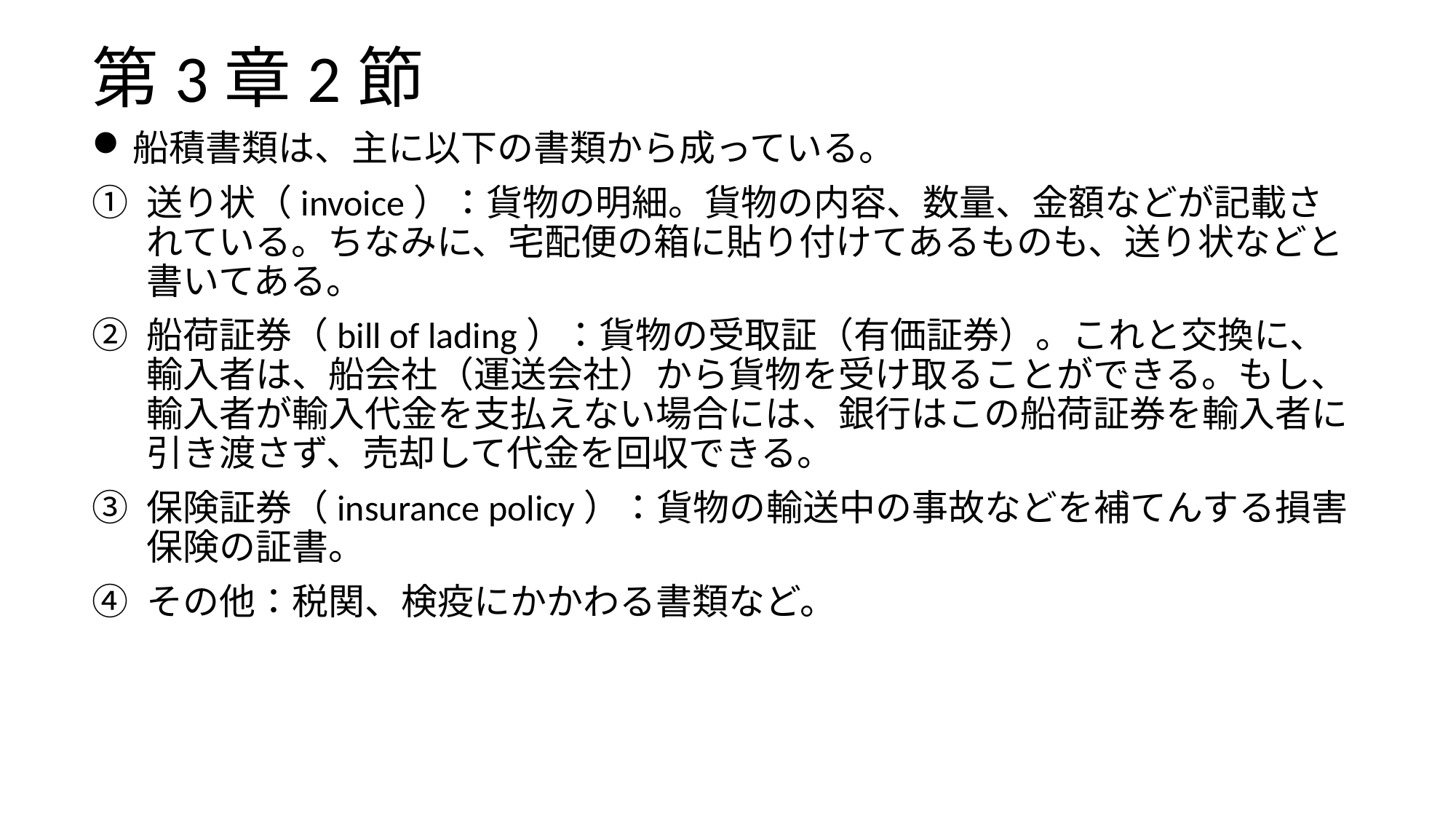

# 第3章2節
船積書類は、主に以下の書類から成っている。
送り状（invoice）：貨物の明細。貨物の内容、数量、金額などが記載されている。ちなみに、宅配便の箱に貼り付けてあるものも、送り状などと書いてある。
船荷証券（bill of lading）：貨物の受取証（有価証券）。これと交換に、輸入者は、船会社（運送会社）から貨物を受け取ることができる。もし、輸入者が輸入代金を支払えない場合には、銀行はこの船荷証券を輸入者に引き渡さず、売却して代金を回収できる。
保険証券（insurance policy）：貨物の輸送中の事故などを補てんする損害保険の証書。
その他：税関、検疫にかかわる書類など。